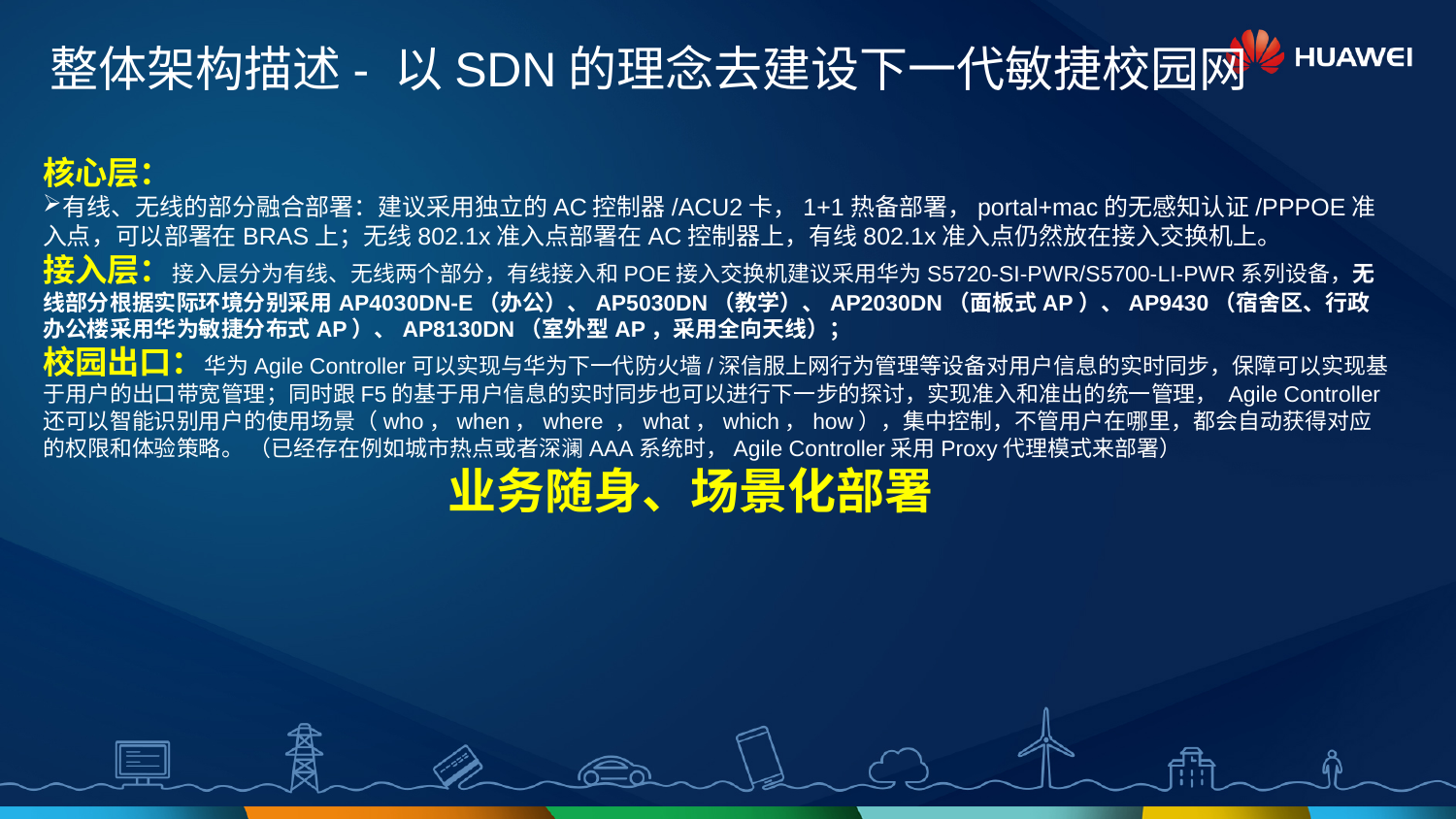

整体架构描述- 以SDN的理念去建设下一代敏捷校园网
核心层：
有线、无线的部分融合部署：建议采用独立的AC控制器/ACU2卡，1+1热备部署，portal+mac的无感知认证/PPPOE准入点，可以部署在BRAS上；无线802.1x准入点部署在AC控制器上，有线802.1x准入点仍然放在接入交换机上。
接入层：接入层分为有线、无线两个部分，有线接入和POE接入交换机建议采用华为S5720-SI-PWR/S5700-LI-PWR系列设备，无线部分根据实际环境分别采用AP4030DN-E（办公）、AP5030DN（教学）、AP2030DN（面板式AP）、AP9430（宿舍区、行政办公楼采用华为敏捷分布式AP）、AP8130DN（室外型AP，采用全向天线）；
校园出口：华为Agile Controller可以实现与华为下一代防火墙/深信服上网行为管理等设备对用户信息的实时同步，保障可以实现基于用户的出口带宽管理；同时跟F5的基于用户信息的实时同步也可以进行下一步的探讨，实现准入和准出的统一管理， Agile Controller还可以智能识别用户的使用场景（who，when，where ，what，which，how），集中控制，不管用户在哪里，都会自动获得对应的权限和体验策略。 （已经存在例如城市热点或者深澜AAA系统时，Agile Controller采用Proxy代理模式来部署）
                                    业务随身、场景化部署